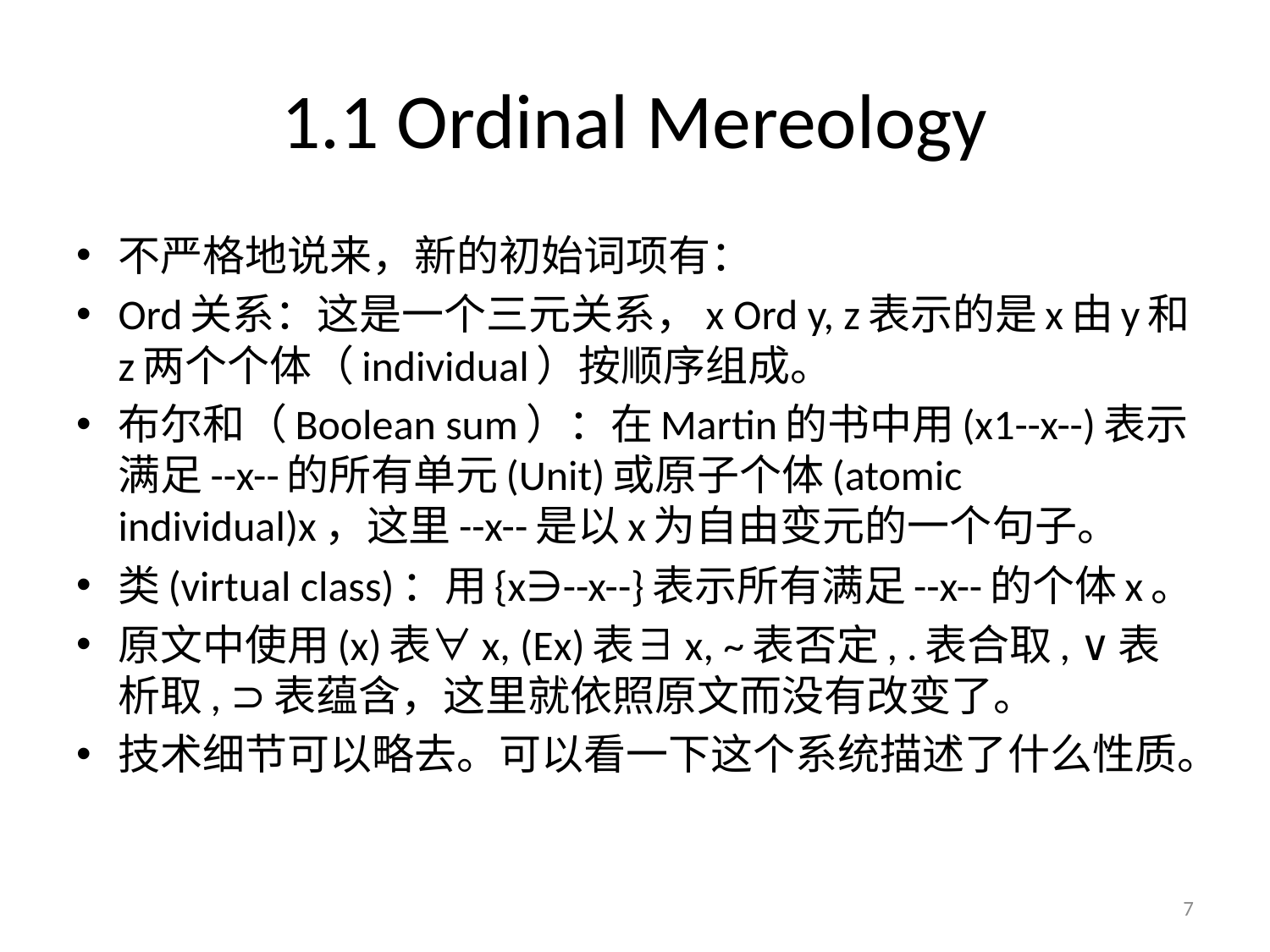

# 1.1 Ordinal Mereology
不严格地说来，新的初始词项有：
Ord关系：这是一个三元关系，x Ord y, z表示的是x由y和z两个个体（individual）按顺序组成。
布尔和（Boolean sum）：在Martin的书中用(x1--x--)表示满足--x--的所有单元(Unit)或原子个体(atomic individual)x，这里--x--是以x为自由变元的一个句子。
类(virtual class)：用{x∋--x--}表示所有满足--x--的个体x。
原文中使用(x)表∀x, (Ex)表∃x, ~表否定, .表合取, ∨表析取, ⊃表蕴含，这里就依照原文而没有改变了。
技术细节可以略去。可以看一下这个系统描述了什么性质。

7